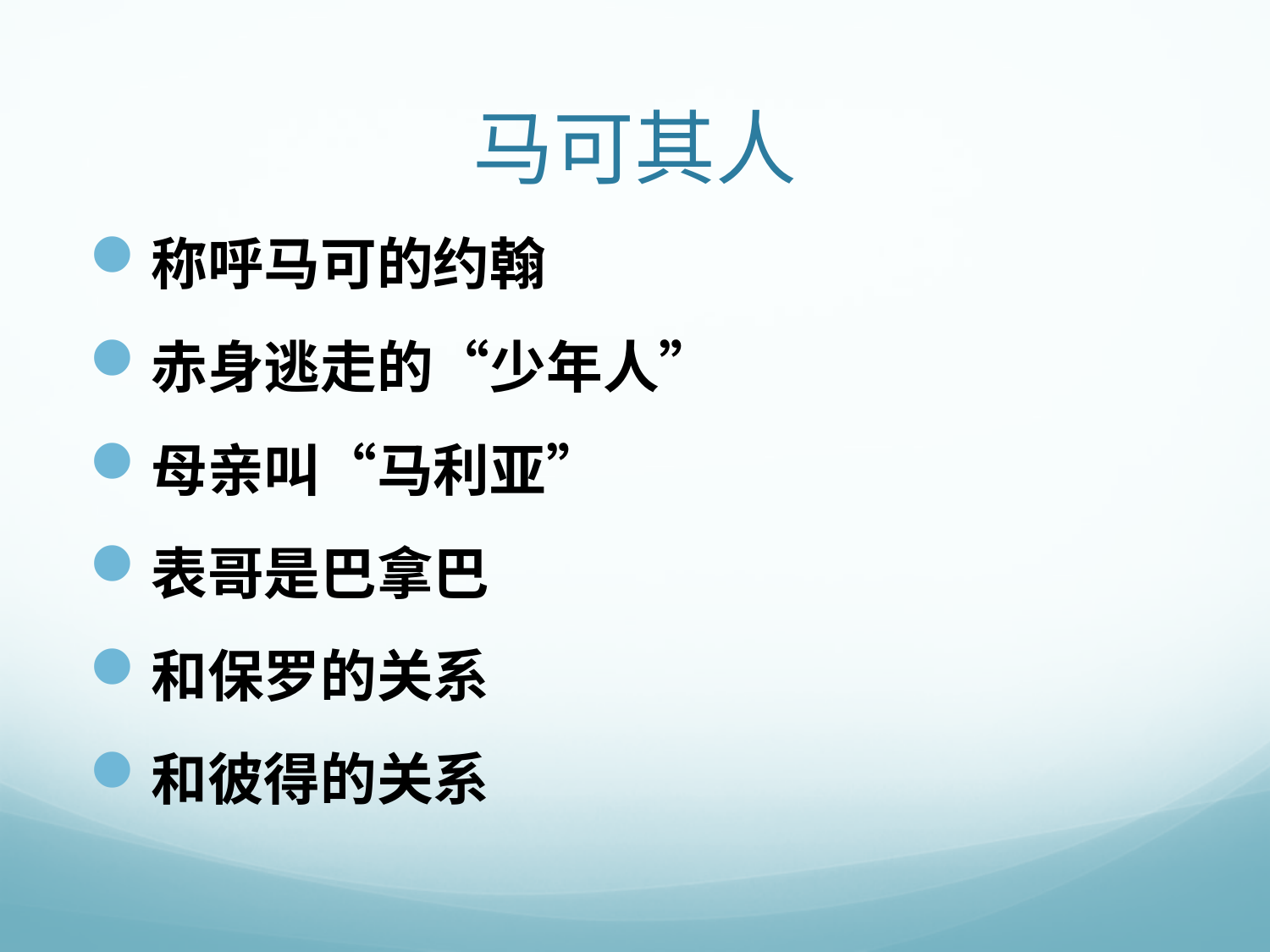

# 马可其人
称呼马可的约翰
赤身逃走的“少年人”
母亲叫“马利亚”
表哥是巴拿巴
和保罗的关系
和彼得的关系